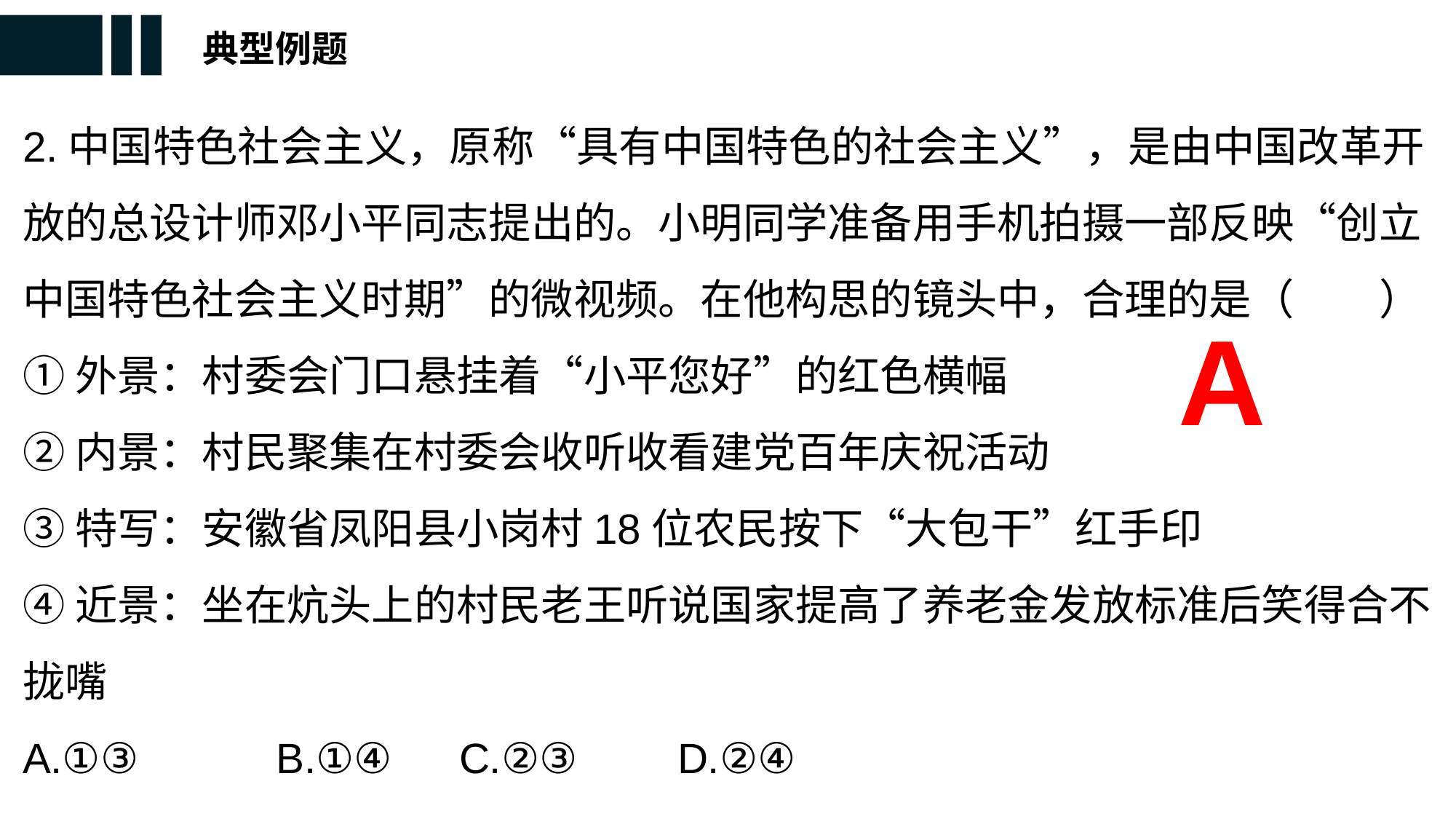

典型例题
2.中国特色社会主义，原称“具有中国特色的社会主义”，是由中国改革开放的总设计师邓小平同志提出的。小明同学准备用手机拍摄一部反映“创立中国特色社会主义时期”的微视频。在他构思的镜头中，合理的是（　　）
①外景：村委会门口悬挂着“小平您好”的红色横幅
②内景：村民聚集在村委会收听收看建党百年庆祝活动
③特写：安徽省凤阳县小岗村18位农民按下“大包干”红手印
④近景：坐在炕头上的村民老王听说国家提高了养老金发放标准后笑得合不拢嘴
A.①③	   B.①④    	C.②③   	D.②④
A